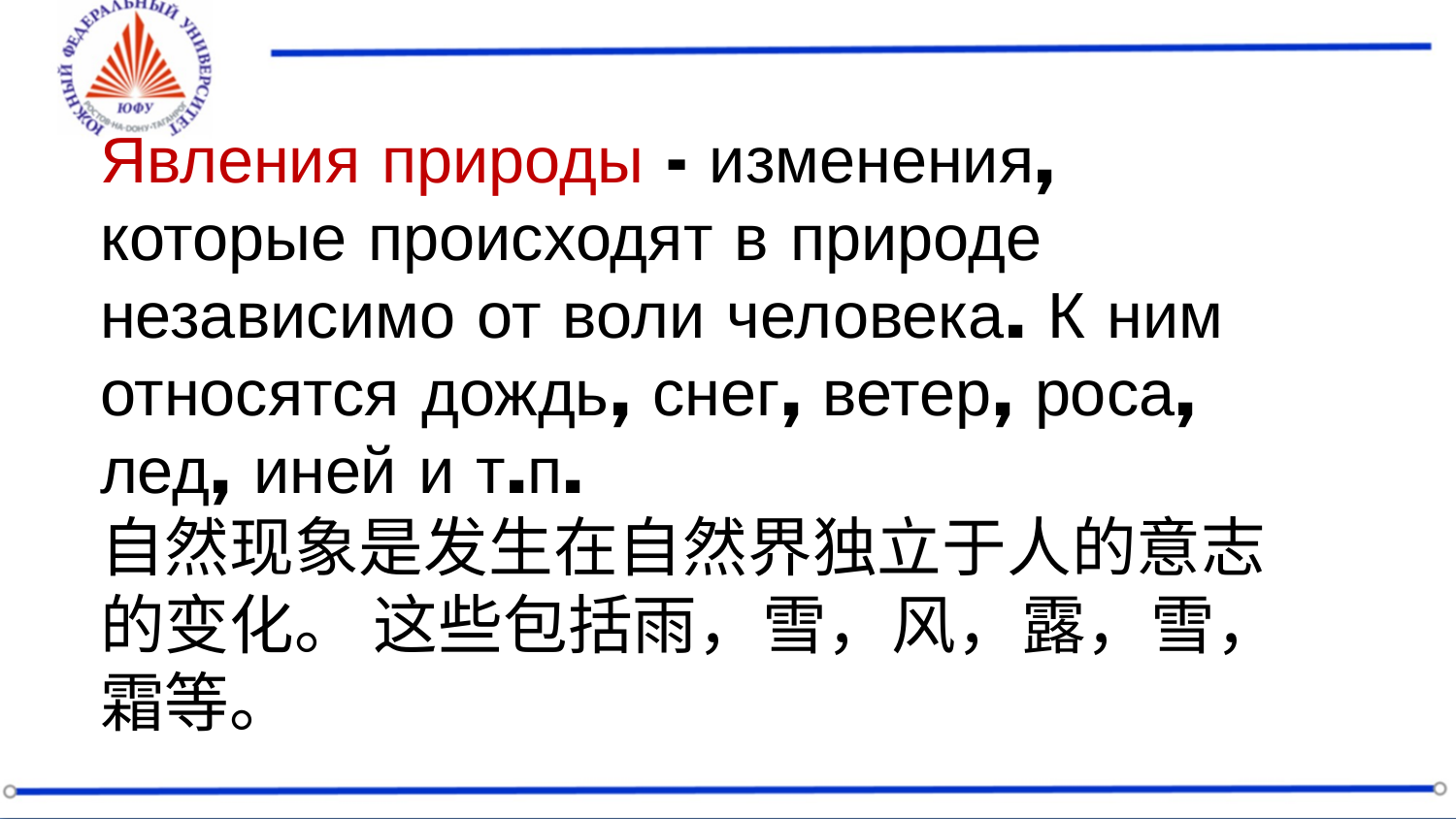

Явления природы - изменения, которые происходят в природе независимо от воли человека. К ним относятся дождь, снег, ветер, роса, лед, иней и т.п.
自然现象是发生在自然界独立于人的意志的变化。 这些包括雨，雪，风，露，雪，霜等。